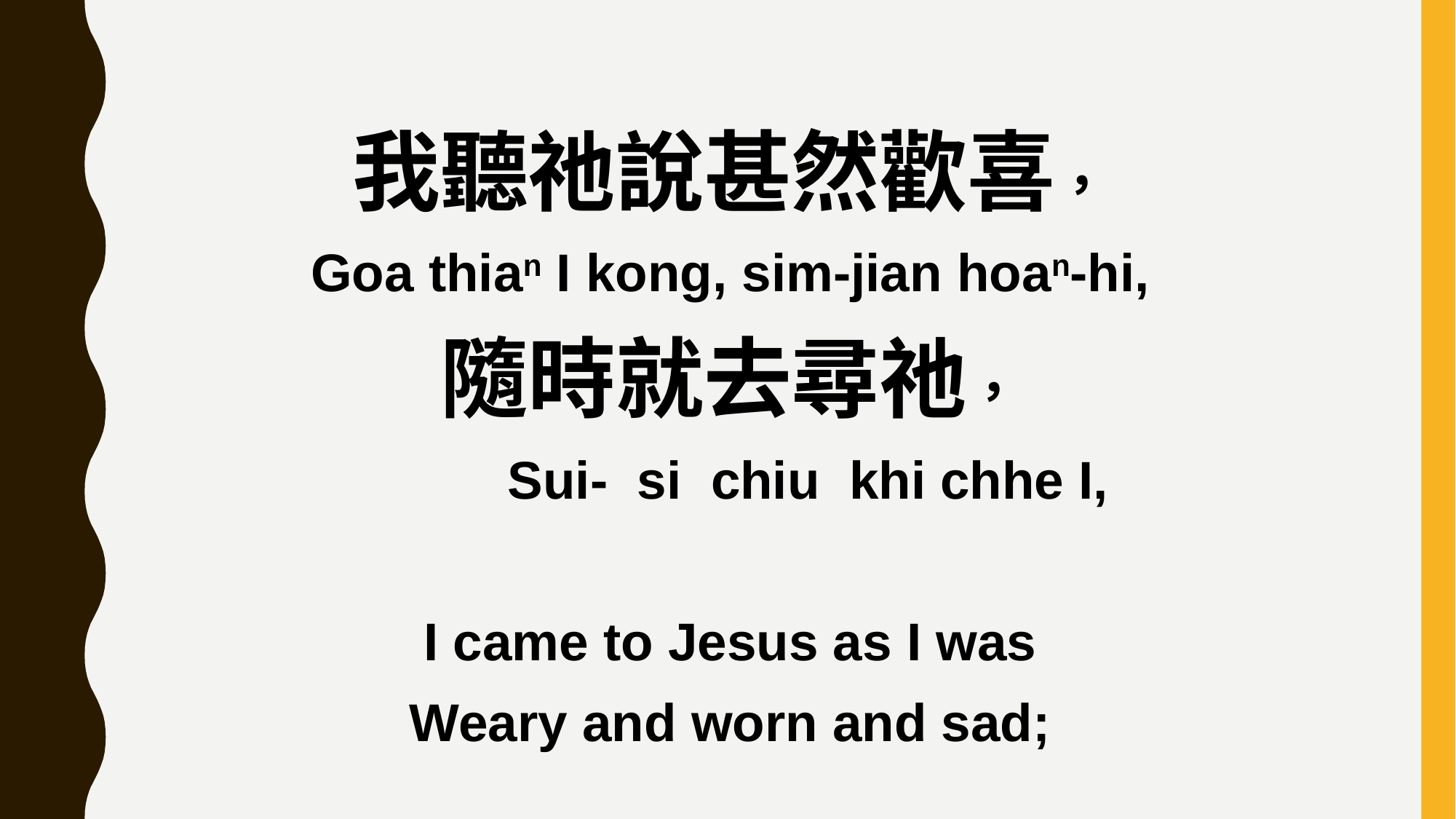

我聽祂說甚然歡喜，
Goa thian I kong, sim-jian hoan-hi,
隨時就去尋祂，
                     Sui-  si  chiu  khi chhe I,

I came to Jesus as I was
Weary and worn and sad;